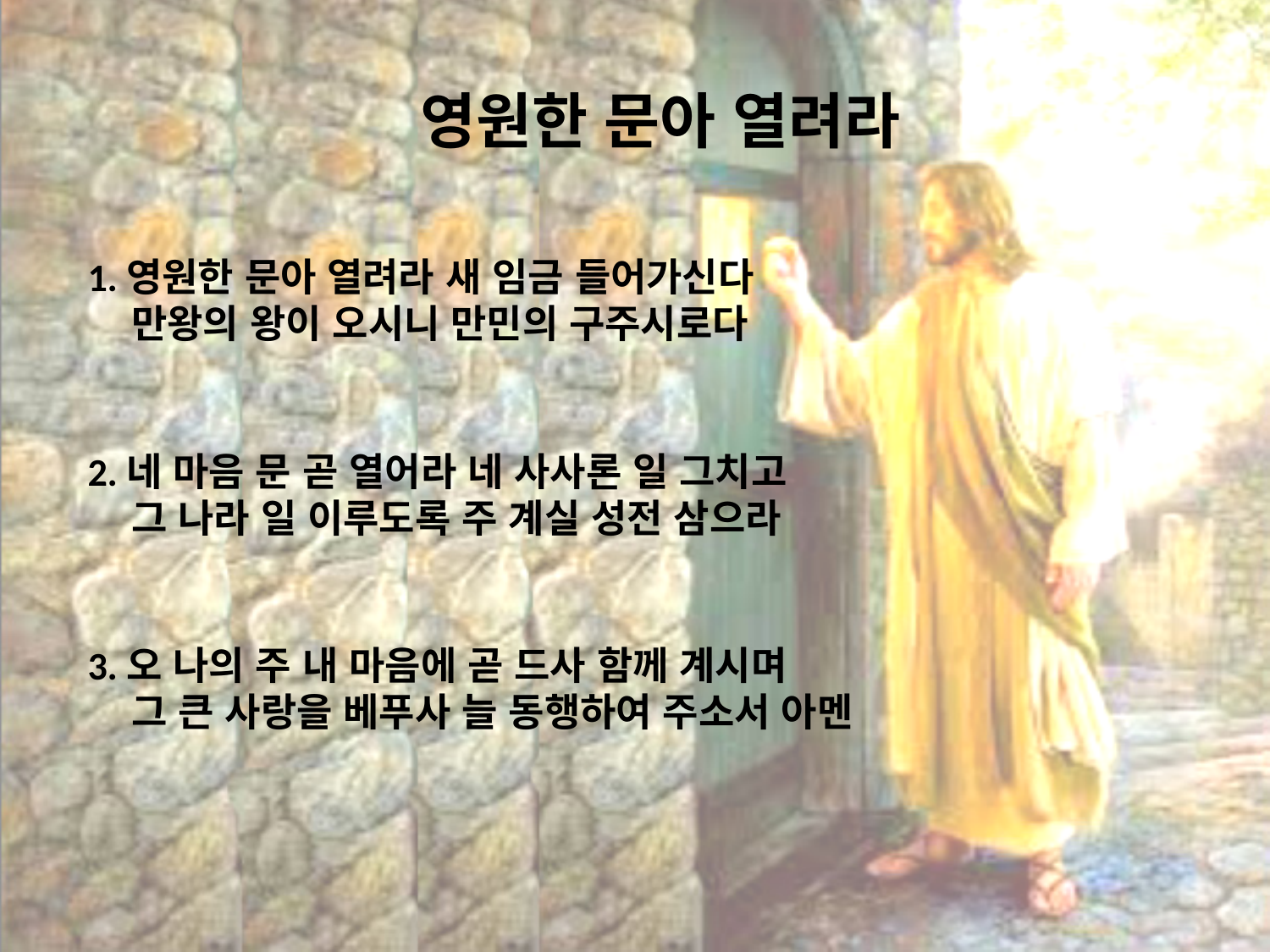

# 영원한 문아 열려라
1.영원한 문아 열려라 새 임금 들어가신다
    만왕의 왕이 오시니 만민의 구주시로다
2.네 마음 문 곧 열어라 네 사사론 일 그치고
    그 나라 일 이루도록 주 계실 성전 삼으라
3.오 나의 주 내 마음에 곧 드사 함께 계시며
    그 큰 사랑을 베푸사 늘 동행하여 주소서 아멘